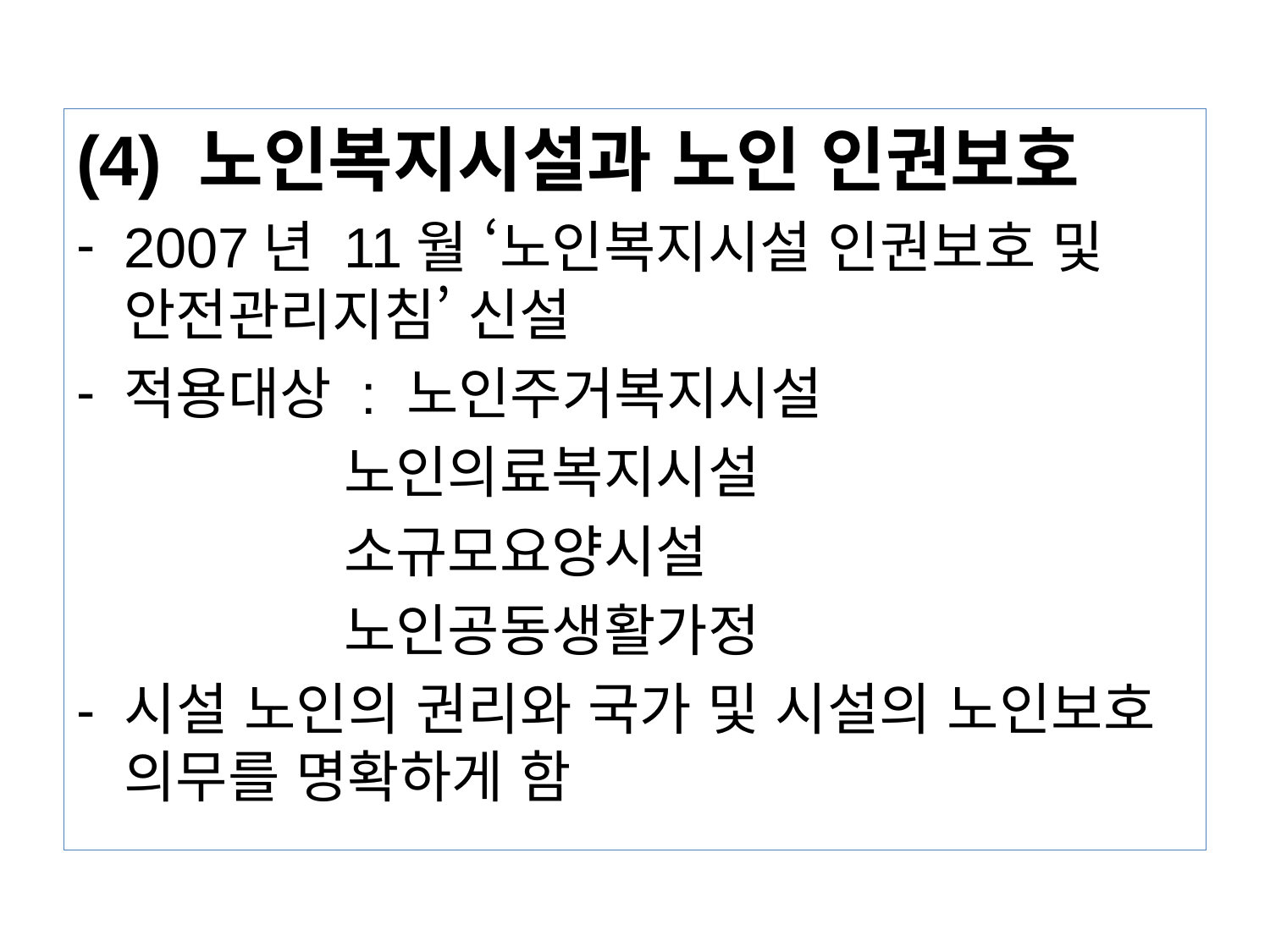

(4) 노인복지시설과 노인 인권보호
2007년 11월 ‘노인복지시설 인권보호 및 안전관리지침’ 신설
적용대상 : 노인주거복지시설
                노인의료복지시설
                소규모요양시설
                노인공동생활가정
- 시설 노인의 권리와 국가 및 시설의 노인보호 의무를 명확하게 함